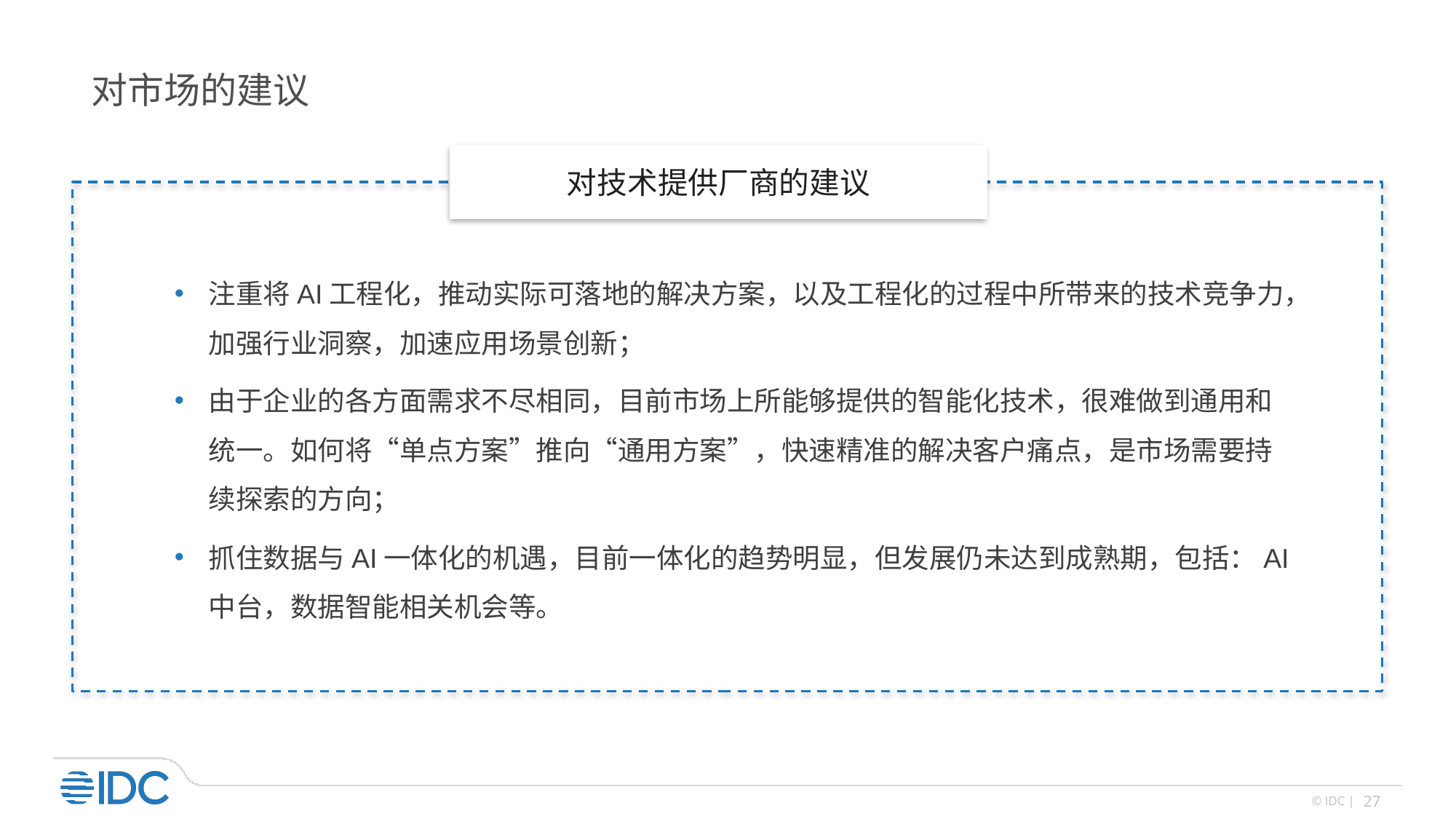

# 对市场的建议
对技术提供厂商的建议

注重将AI工程化，推动实际可落地的解决方案，以及工程化的过程中所带来的技术竞争力，加强行业洞察，加速应用场景创新；
由于企业的各方面需求不尽相同，目前市场上所能够提供的智能化技术，很难做到通用和统一。如何将“单点方案”推向“通用方案”，快速精准的解决客户痛点，是市场需要持续探索的方向；
抓住数据与AI一体化的机遇，目前一体化的趋势明显，但发展仍未达到成熟期，包括：AI中台，数据智能相关机会等。